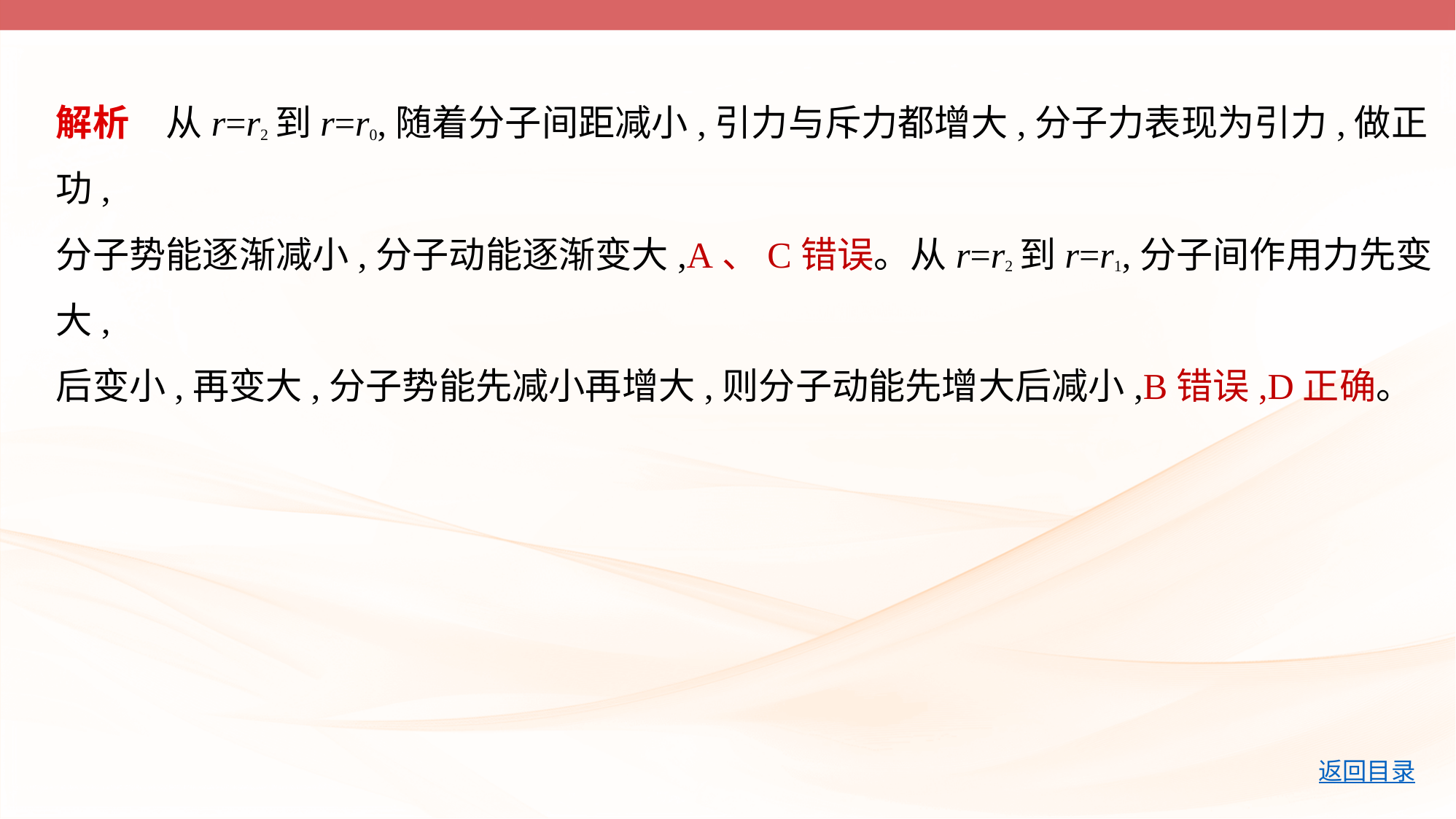

解析　从r=r2到r=r0,随着分子间距减小,引力与斥力都增大,分子力表现为引力,做正功,
分子势能逐渐减小,分子动能逐渐变大,A、C错误。从r=r2到r=r1,分子间作用力先变大,
后变小,再变大,分子势能先减小再增大,则分子动能先增大后减小,B错误,D正确。